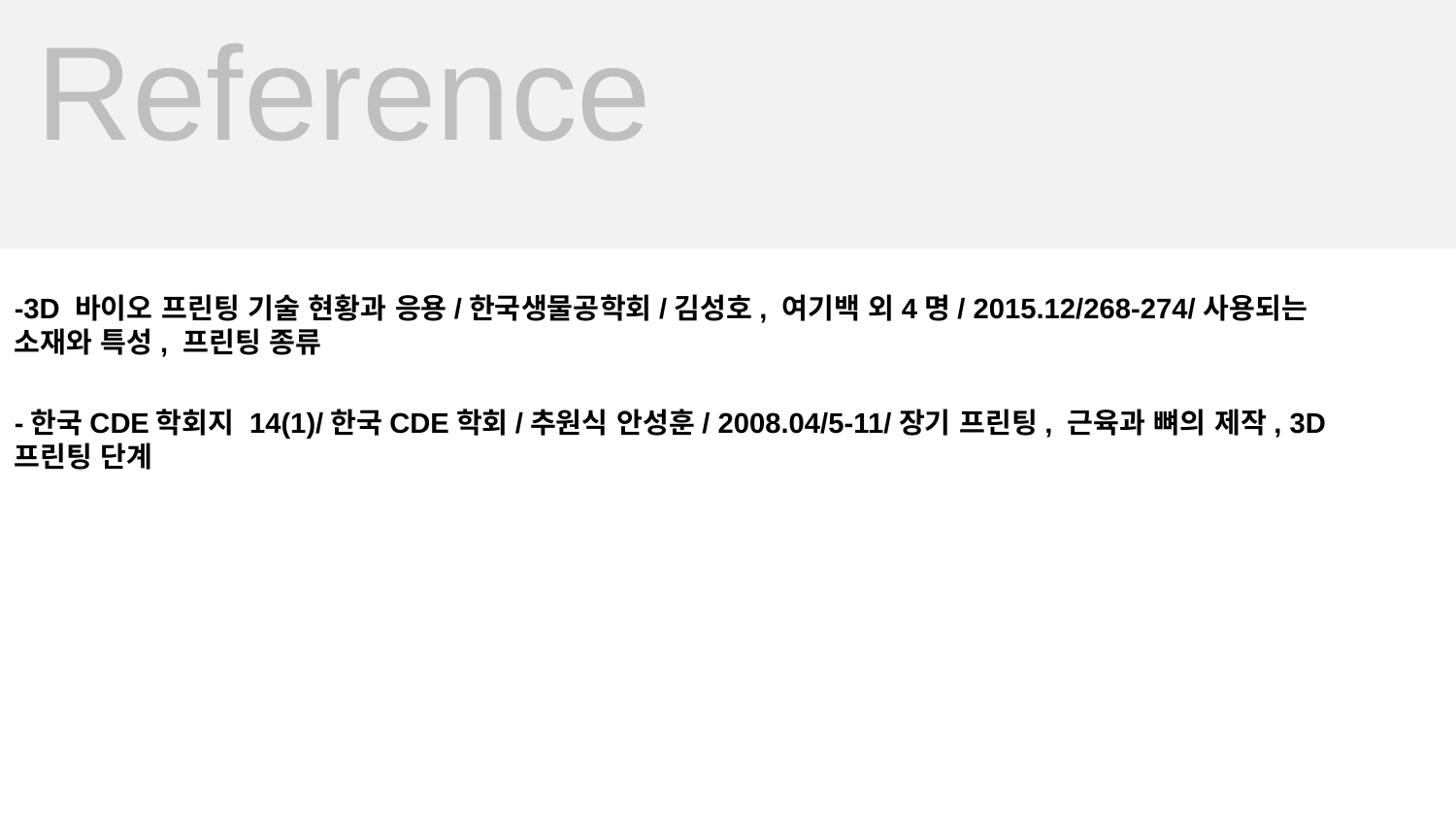

Reference

-3D 바이오 프린팅 기술 현황과 응용/한국생물공학회/김성호, 여기백 외4명/ 2015.12/268-274/사용되는 소재와 특성, 프린팅 종류
-한국CDE학회지 14(1)/한국CDE학회/추원식 안성훈/ 2008.04/5-11/장기 프린팅, 근육과 뼈의 제작, 3D프린팅 단계